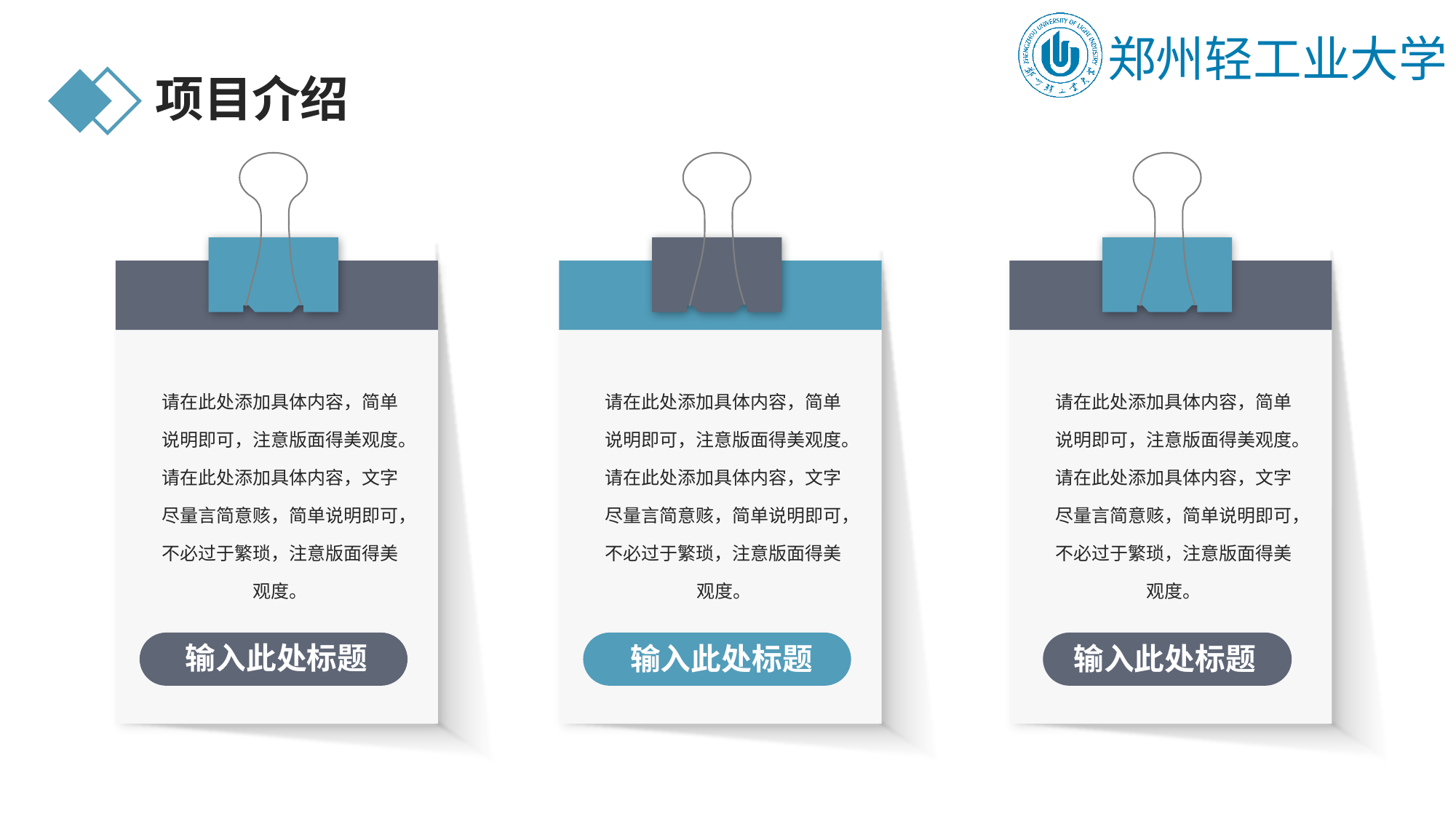

项目介绍

请在此处添加具体内容，简单说明即可，注意版面得美观度。请在此处添加具体内容，文字尽量言简意赅，简单说明即可，不必过于繁琐，注意版面得美观度。
请在此处添加具体内容，简单说明即可，注意版面得美观度。请在此处添加具体内容，文字尽量言简意赅，简单说明即可，不必过于繁琐，注意版面得美观度。
请在此处添加具体内容，简单说明即可，注意版面得美观度。请在此处添加具体内容，文字尽量言简意赅，简单说明即可，不必过于繁琐，注意版面得美观度。

输入此处标题

输入此处标题

输入此处标题